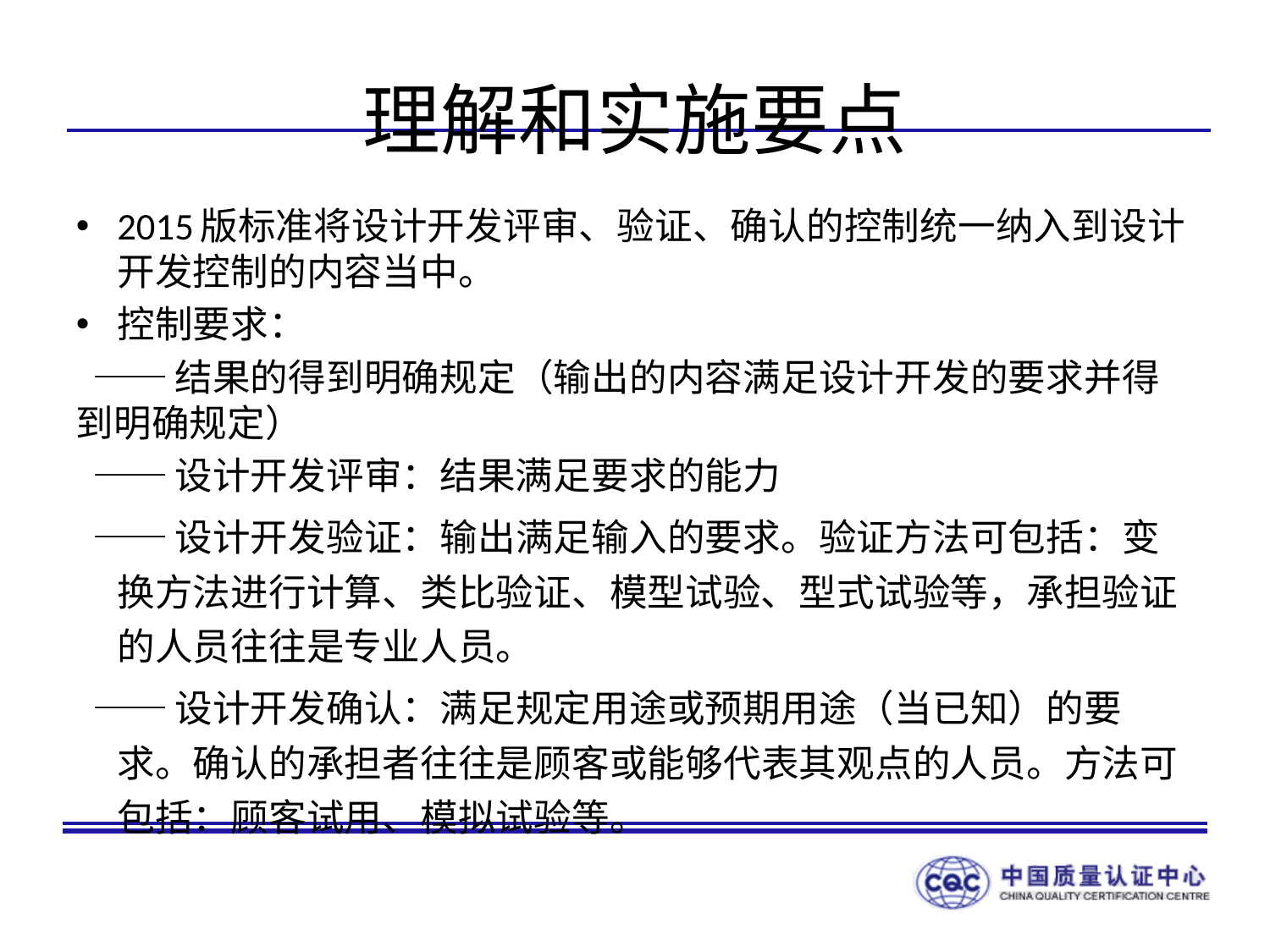

# 理解和实施要点
2015版标准将设计开发评审、验证、确认的控制统一纳入到设计开发控制的内容当中。
控制要求：
  ——结果的得到明确规定（输出的内容满足设计开发的要求并得到明确规定）
  ——设计开发评审：结果满足要求的能力
  ——设计开发验证：输出满足输入的要求。验证方法可包括：变换方法进行计算、类比验证、模型试验、型式试验等，承担验证的人员往往是专业人员。
  ——设计开发确认：满足规定用途或预期用途（当已知）的要求。确认的承担者往往是顾客或能够代表其观点的人员。方法可包括：顾客试用、模拟试验等。

182